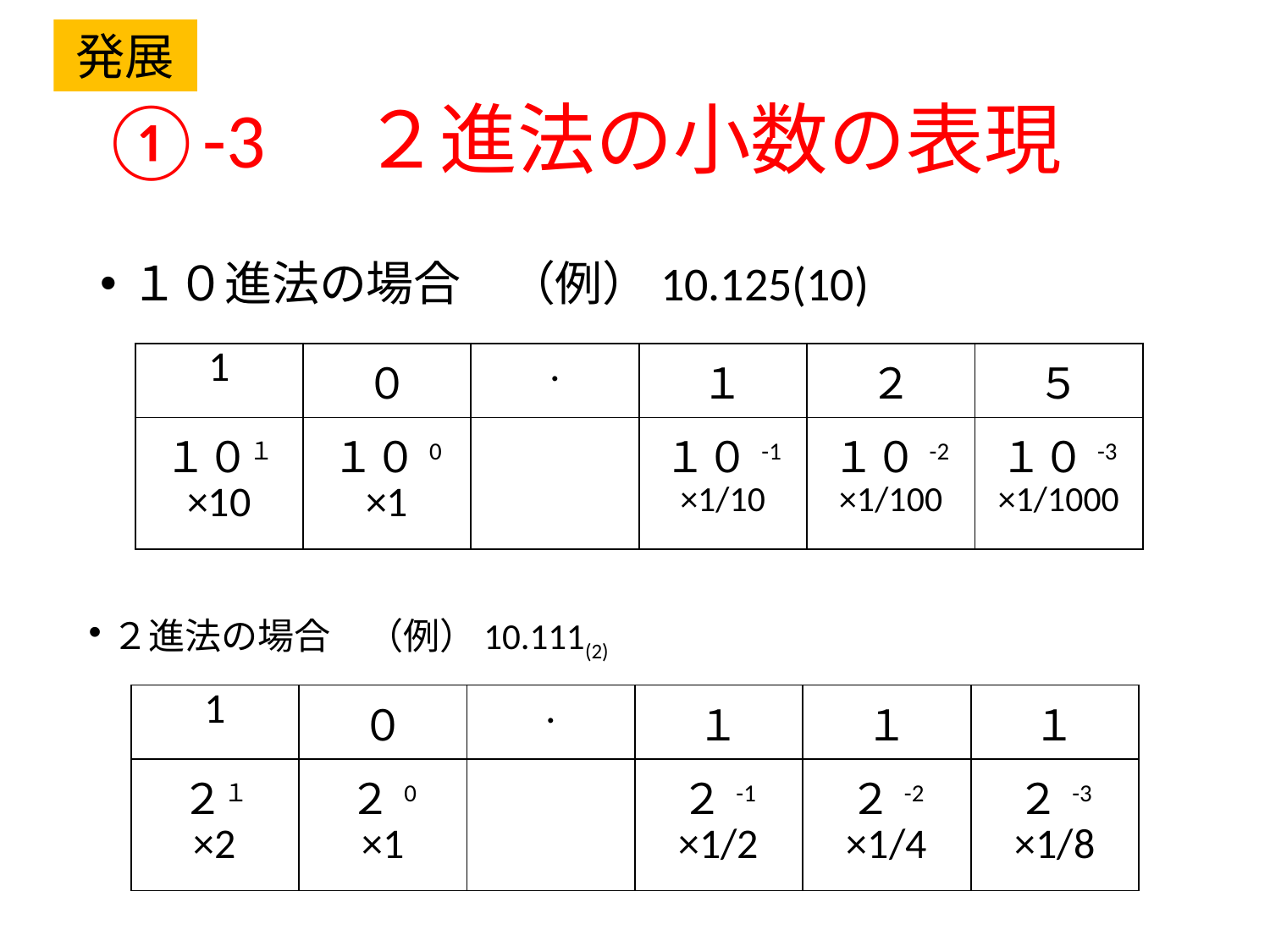

発展
# ①-3　２進法の小数の表現
１０進法の場合　（例）10.125(10)

| 1 | ０ | . | １ | ２ | ５ |
| --- | --- | --- | --- | --- | --- |
| １０１ ×10 | １０0 ×1 |  | １０-1 ×1/10 | １０-2 ×1/100 | １０-3 ×1/1000 |
２進法の場合　（例）10.111(2)

| 1 | ０ | . | １ | １ | １ |
| --- | --- | --- | --- | --- | --- |
| ２１ ×2 | ２0 ×1 |  | ２-1 ×1/2 | ２-2 ×1/4 | ２-3 ×1/8 |